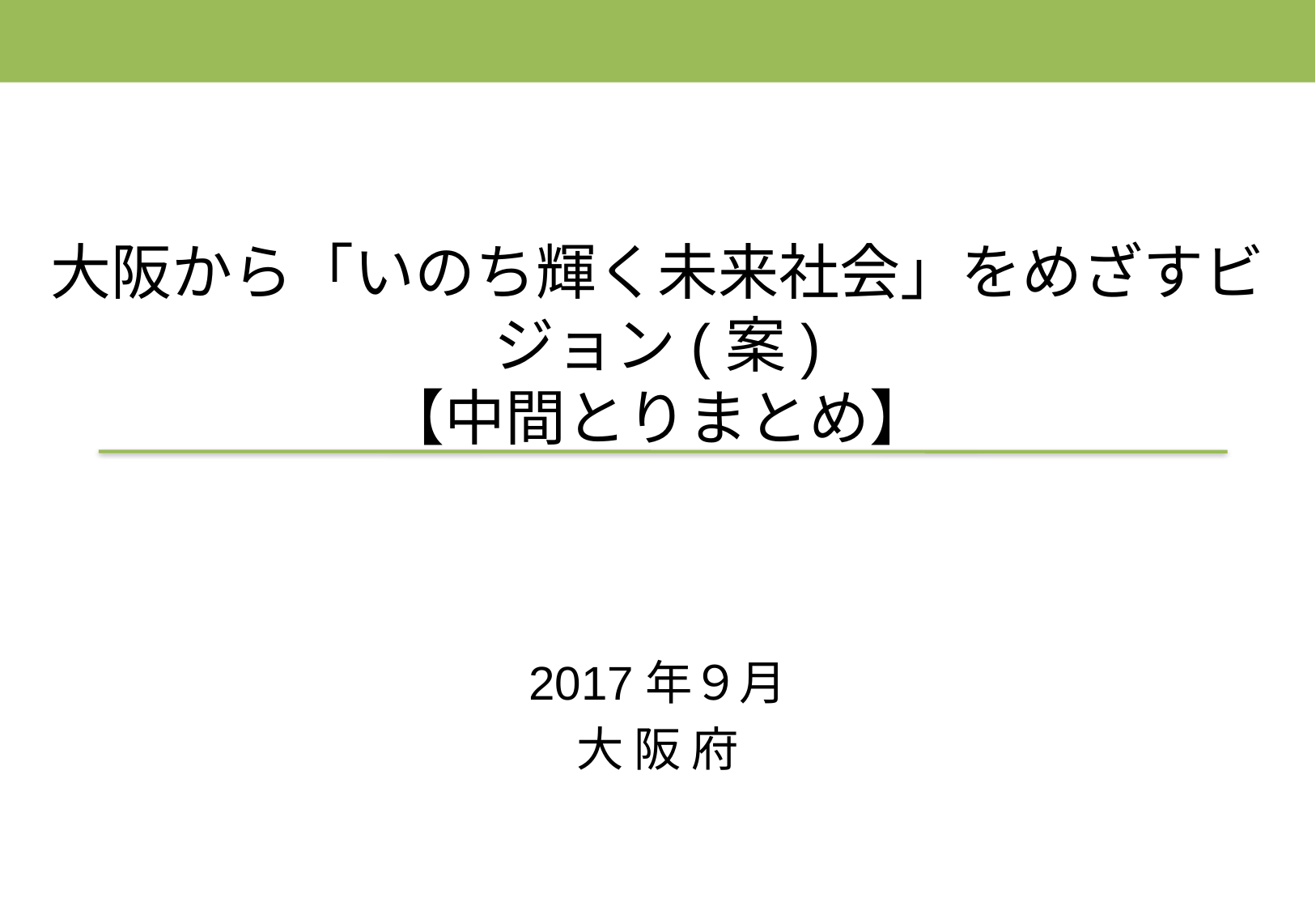

# 大阪から「いのち輝く未来社会」をめざすビジョン(案) 【中間とりまとめ】
2017年９月
大阪府